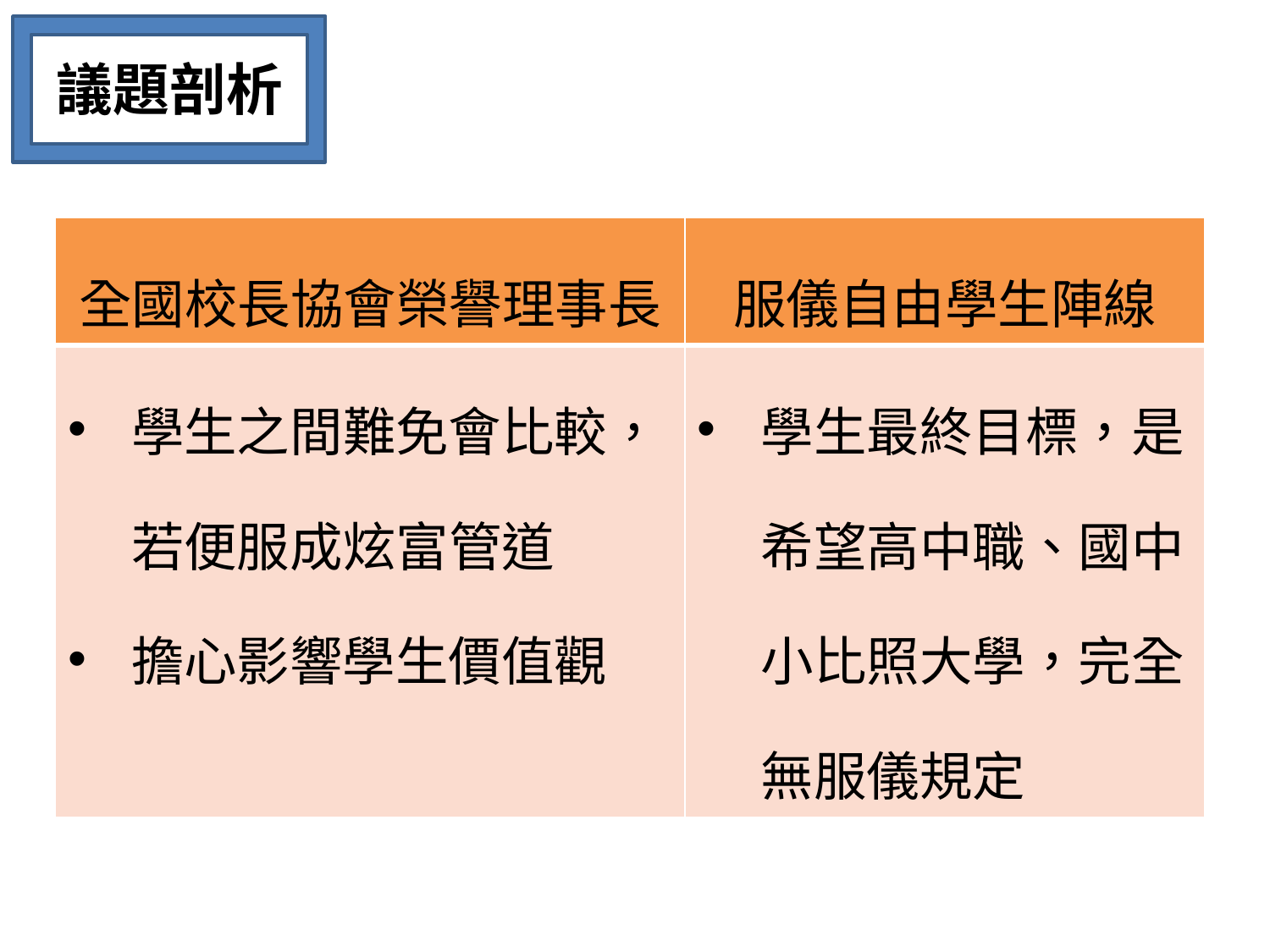

議題剖析
| 全國校長協會榮譽理事長 | 服儀自由學生陣線 |
| --- | --- |
| 學生之間難免會比較，若便服成炫富管道 擔心影響學生價值觀 | 學生最終目標，是希望高中職、國中小比照大學，完全無服儀規定 |